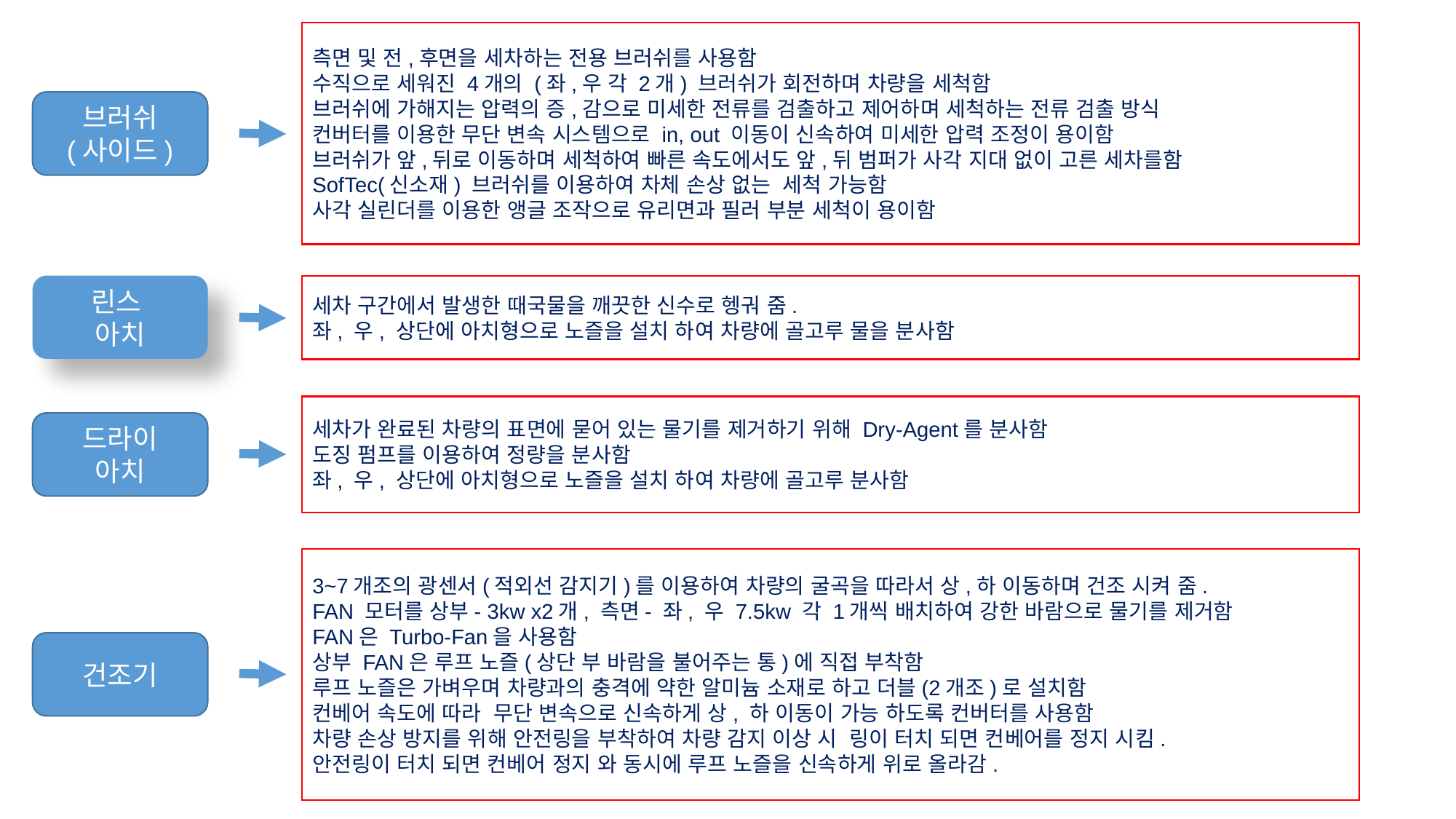

측면 및 전,후면을 세차하는 전용 브러쉬를 사용함
수직으로 세워진 4개의 (좌,우 각 2개) 브러쉬가 회전하며 차량을 세척함
브러쉬에 가해지는 압력의 증,감으로 미세한 전류를 검출하고 제어하며 세척하는 전류 검출 방식
컨버터를 이용한 무단 변속 시스템으로 in, out 이동이 신속하여 미세한 압력 조정이 용이함
브러쉬가 앞,뒤로 이동하며 세척하여 빠른 속도에서도 앞,뒤 범퍼가 사각 지대 없이 고른 세차를함
SofTec(신소재) 브러쉬를 이용하여 차체 손상 없는  세척 가능함
사각 실린더를 이용한 앵글 조작으로 유리면과 필러 부분 세척이 용이함
브러쉬
(사이드)
린스
아치
세차 구간에서 발생한 때국물을 깨끗한 신수로 헹궈 줌.
좌, 우, 상단에 아치형으로 노즐을 설치 하여 차량에 골고루 물을 분사함
세차가 완료된 차량의 표면에 묻어 있는 물기를 제거하기 위해 Dry-Agent를 분사함
도징 펌프를 이용하여 정량을 분사함
좌, 우, 상단에 아치형으로 노즐을 설치 하여 차량에 골고루 분사함
드라이
아치
3~7개조의 광센서(적외선 감지기)를 이용하여 차량의 굴곡을 따라서 상,하 이동하며 건조 시켜 줌.
FAN 모터를 상부- 3kw x2개, 측면- 좌, 우 7.5kw 각 1개씩 배치하여 강한 바람으로 물기를 제거함
FAN은 Turbo-Fan을 사용함
상부 FAN은 루프 노즐(상단 부 바람을 불어주는 통)에 직접 부착함
루프 노즐은 가벼우며 차량과의 충격에 약한 알미늄 소재로 하고 더블(2개조)로 설치함
컨베어 속도에 따라  무단 변속으로 신속하게 상, 하 이동이 가능 하도록 컨버터를 사용함
차량 손상 방지를 위해 안전링을 부착하여 차량 감지 이상 시  링이 터치 되면 컨베어를 정지 시킴.
안전링이 터치 되면 컨베어 정지 와 동시에 루프 노즐을 신속하게 위로 올라감.
건조기